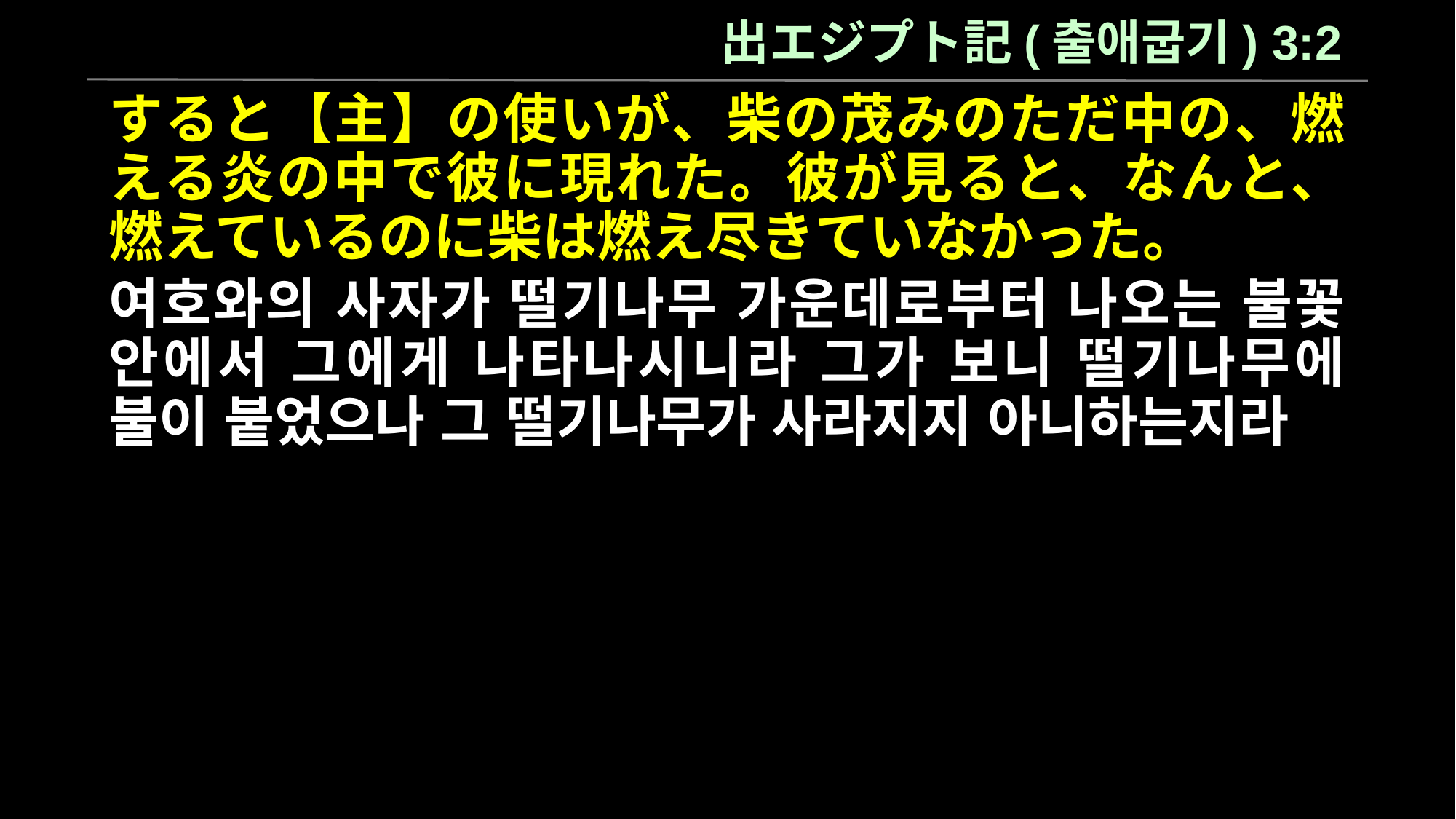

出エジプト記(출애굽기) 3:2

すると【主】の使いが、柴の茂みのただ中の、燃える炎の中で彼に現れた。彼が見ると、なんと、燃えているのに柴は燃え尽きていなかった。
여호와의 사자가 떨기나무 가운데로부터 나오는 불꽃 안에서 그에게 나타나시니라 그가 보니 떨기나무에 불이 붙었으나 그 떨기나무가 사라지지 아니하는지라